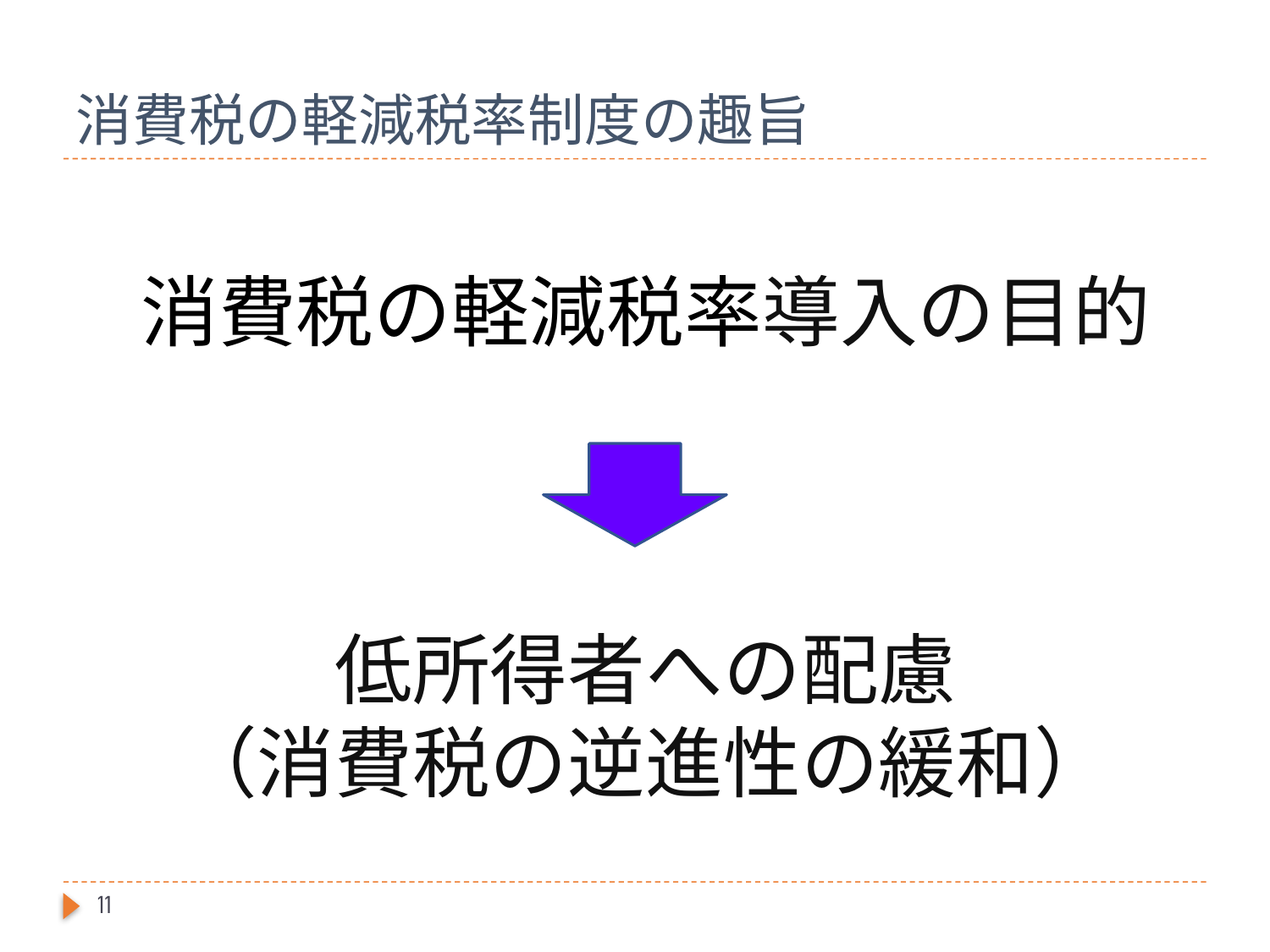

# 消費税の軽減税率制度の趣旨
消費税の軽減税率導入の目的

低所得者への配慮
（消費税の逆進性の緩和）
11